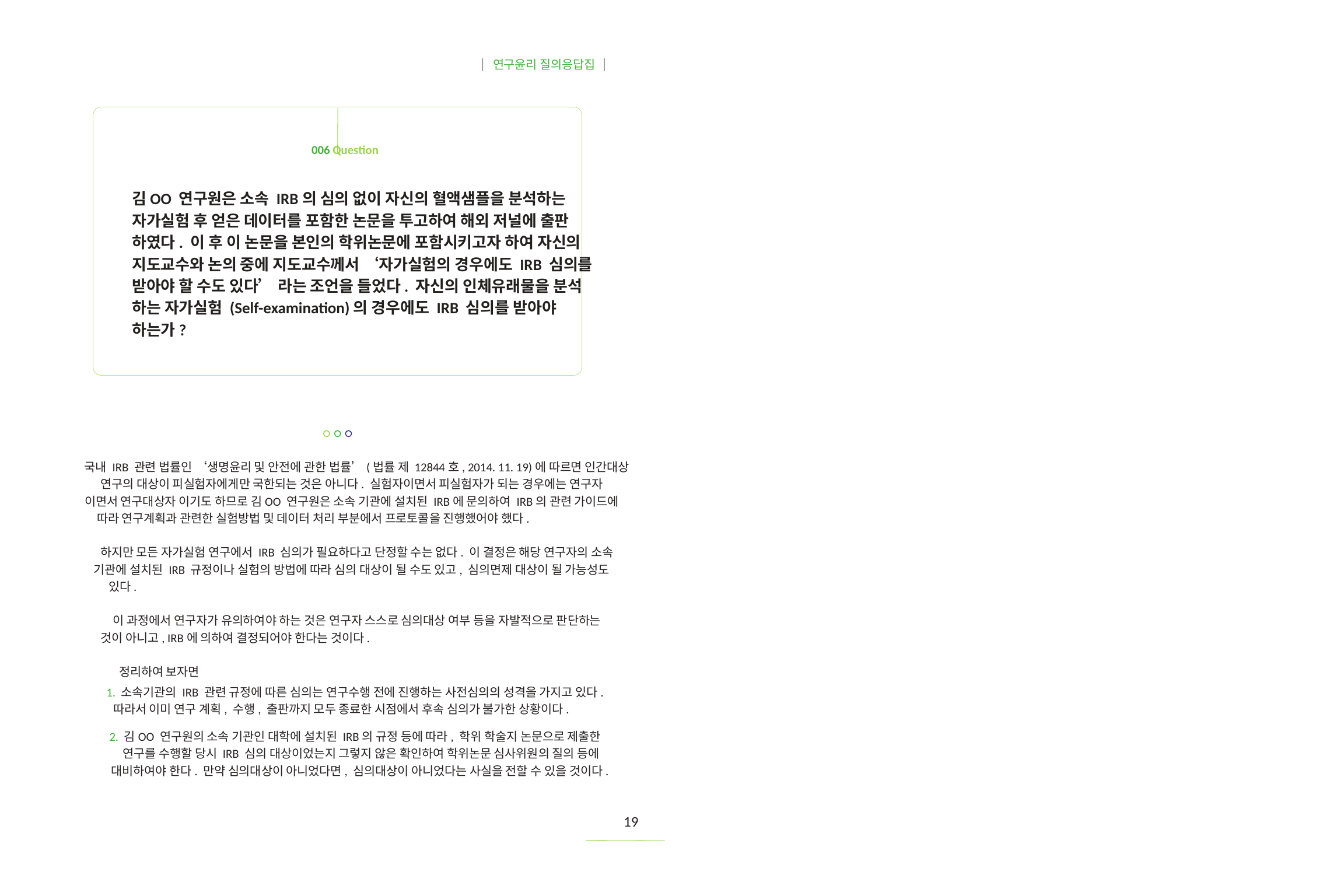

| 연구윤리 질의응답집 |

006 Question

김OO 연구원은 소속 IRB의 심의 없이 자신의 혈액샘플을 분석하는
자가실험 후 얻은 데이터를 포함한 논문을 투고하여 해외 저널에 출판
하였다. 이 후 이 논문을 본인의 학위논문에 포함시키고자 하여 자신의
지도교수와 논의 중에 지도교수께서 ‘자가실험의 경우에도 IRB 심의를
받아야 할 수도 있다’ 라는 조언을 들었다. 자신의 인체유래물을 분석
하는 자가실험 (Self-examination)의 경우에도 IRB 심의를 받아야
하는가?

국내 IRB 관련 법률인 ‘생명윤리 및 안전에 관한 법률’(법률 제 12844호, 2014. 11. 19)에 따르면 인간대상
연구의 대상이 피실험자에게만 국한되는 것은 아니다. 실험자이면서 피실험자가 되는 경우에는 연구자
이면서 연구대상자 이기도 하므로 김OO 연구원은 소속 기관에 설치된 IRB에 문의하여 IRB의 관련 가이드에
따라 연구계획과 관련한 실험방법 및 데이터 처리 부분에서 프로토콜을 진행했어야 했다.
하지만 모든 자가실험 연구에서 IRB 심의가 필요하다고 단정할 수는 없다. 이 결정은 해당 연구자의 소속
기관에 설치된 IRB 규정이나 실험의 방법에 따라 심의 대상이 될 수도 있고, 심의면제 대상이 될 가능성도
있다.
이 과정에서 연구자가 유의하여야 하는 것은 연구자 스스로 심의대상 여부 등을 자발적으로 판단하는
것이 아니고, IRB에 의하여 결정되어야 한다는 것이다.
정리하여 보자면
1. 소속기관의 IRB 관련 규정에 따른 심의는 연구수행 전에 진행하는 사전심의의 성격을 가지고 있다.
따라서 이미 연구 계획, 수행, 출판까지 모두 종료한 시점에서 후속 심의가 불가한 상황이다.
2. 김OO 연구원의 소속 기관인 대학에 설치된 IRB의 규정 등에 따라, 학위 학술지 논문으로 제출한
연구를 수행할 당시 IRB 심의 대상이었는지 그렇지 않은 확인하여 학위논문 심사위원의 질의 등에
대비하여야 한다. 만약 심의대상이 아니었다면, 심의대상이 아니었다는 사실을 전할 수 있을 것이다.
19